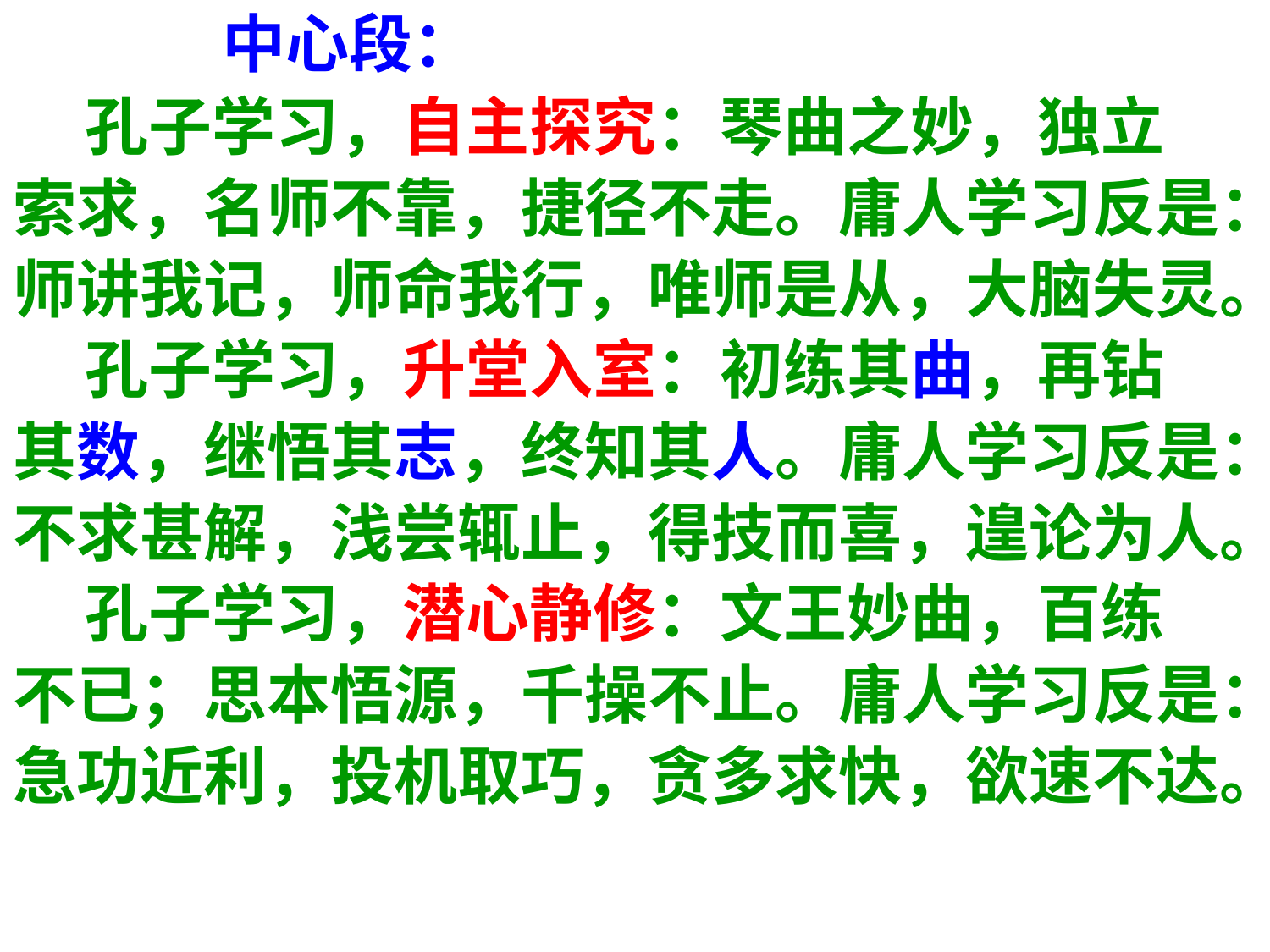

中心段：
    孔子学习，自主探究：琴曲之妙，独立
索求，名师不靠，捷径不走。庸人学习反是：
师讲我记，师命我行，唯师是从，大脑失灵。
    孔子学习，升堂入室：初练其曲，再钻
其数，继悟其志，终知其人。庸人学习反是：
不求甚解，浅尝辄止，得技而喜，遑论为人。
    孔子学习，潜心静修：文王妙曲，百练
不已；思本悟源，千操不止。庸人学习反是：
急功近利，投机取巧，贪多求快，欲速不达。